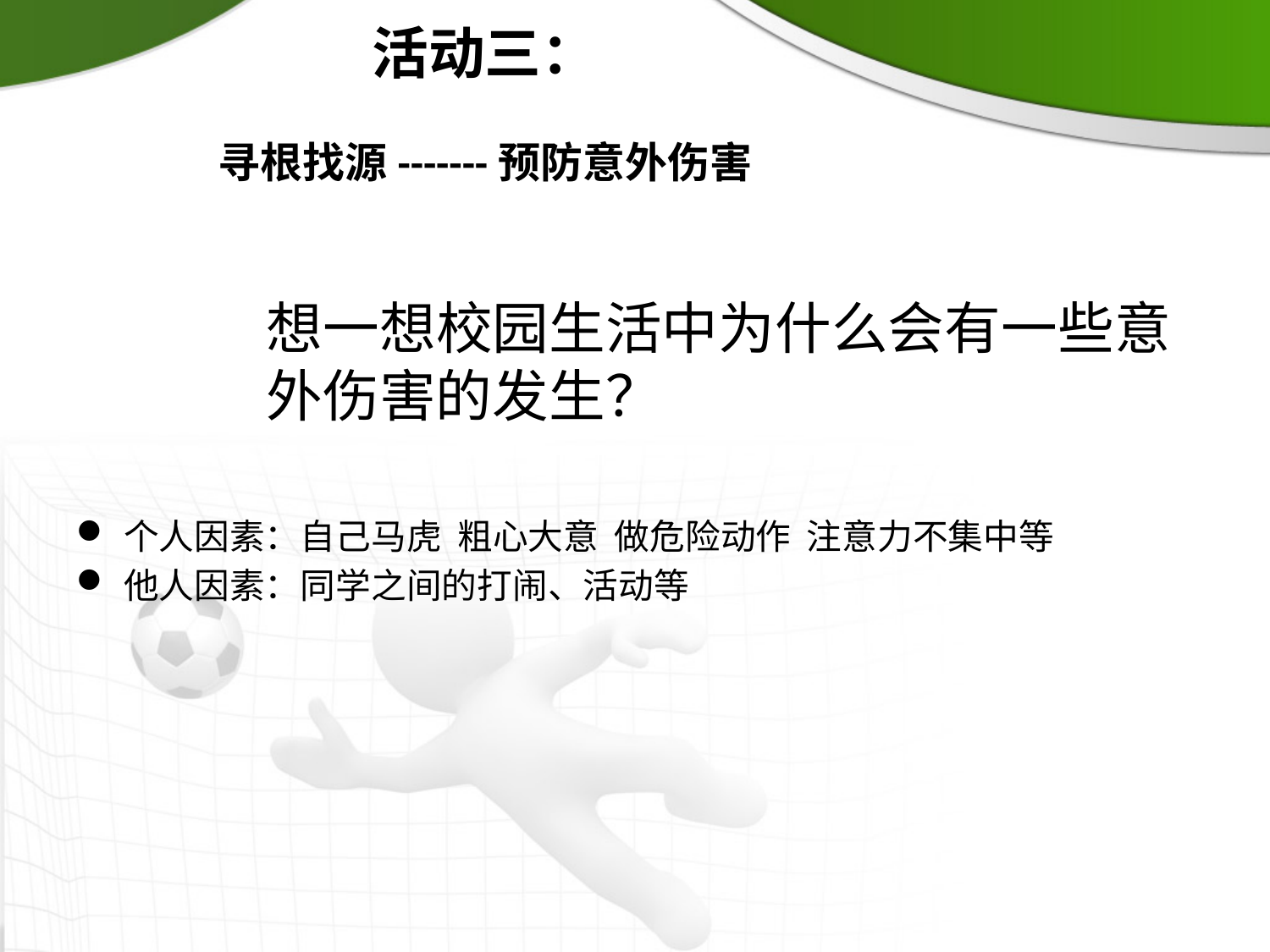

# 活动三： 寻根找源-------预防意外伤害

想一想校园生活中为什么会有一些意外伤害的发生？

个人因素：自己马虎  粗心大意  做危险动作  注意力不集中等
他人因素：同学之间的打闹、活动等